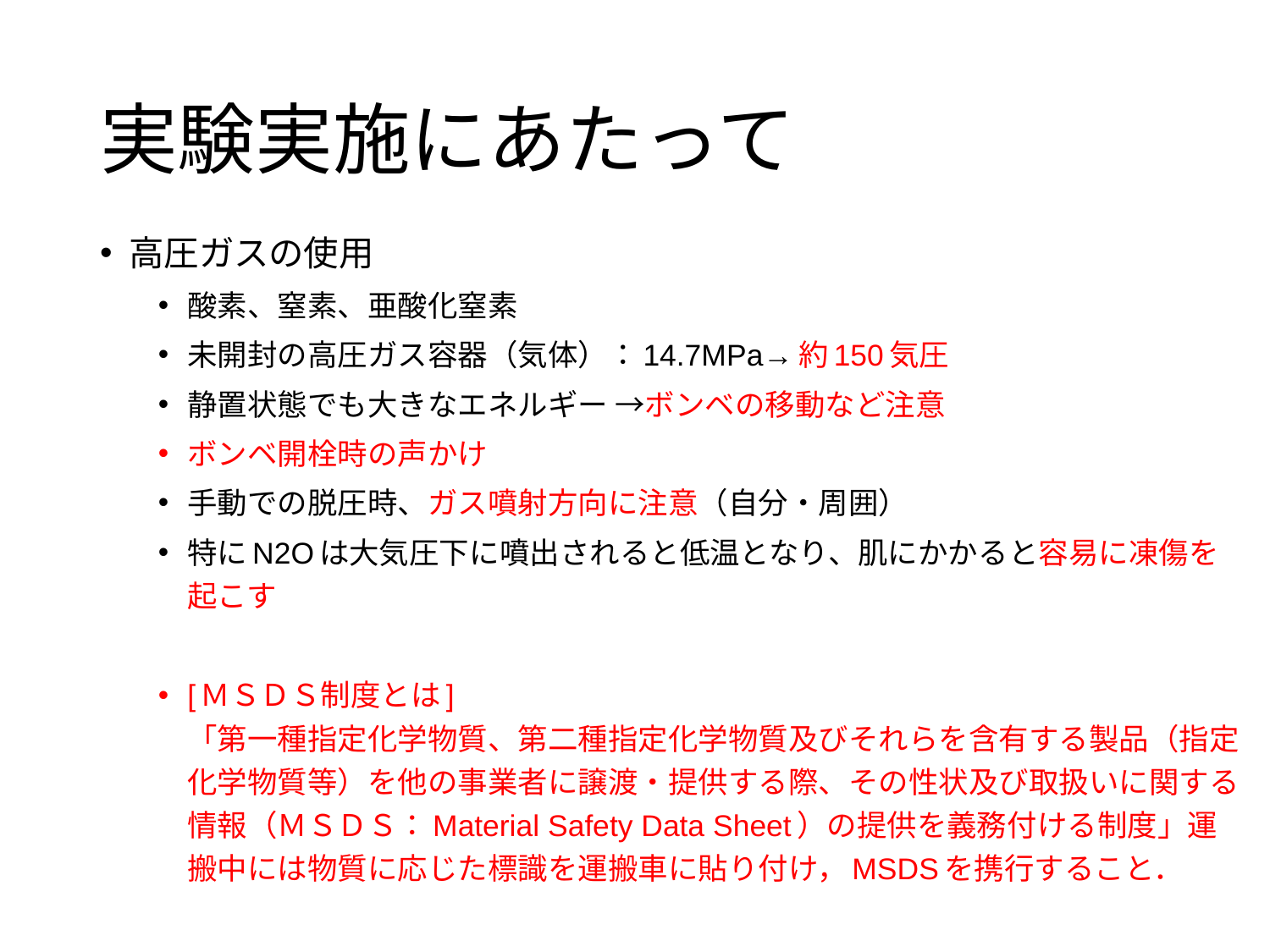

# 実験実施にあたって
高圧ガスの使用
酸素、窒素、亜酸化窒素
未開封の高圧ガス容器（気体）：14.7MPa→約150気圧
静置状態でも大きなエネルギー →ボンベの移動など注意
ボンベ開栓時の声かけ
手動での脱圧時、ガス噴射方向に注意（自分・周囲）
特にN2Oは大気圧下に噴出されると低温となり、肌にかかると容易に凍傷を起こす

[ＭＳＤＳ制度とは]
「第一種指定化学物質、第二種指定化学物質及びそれらを含有する製品（指定化学物質等）を他の事業者に譲渡・提供する際、その性状及び取扱いに関する情報（ＭＳＤＳ：Material Safety Data Sheet）の提供を義務付ける制度」運搬中には物質に応じた標識を運搬車に貼り付け，MSDSを携行すること．